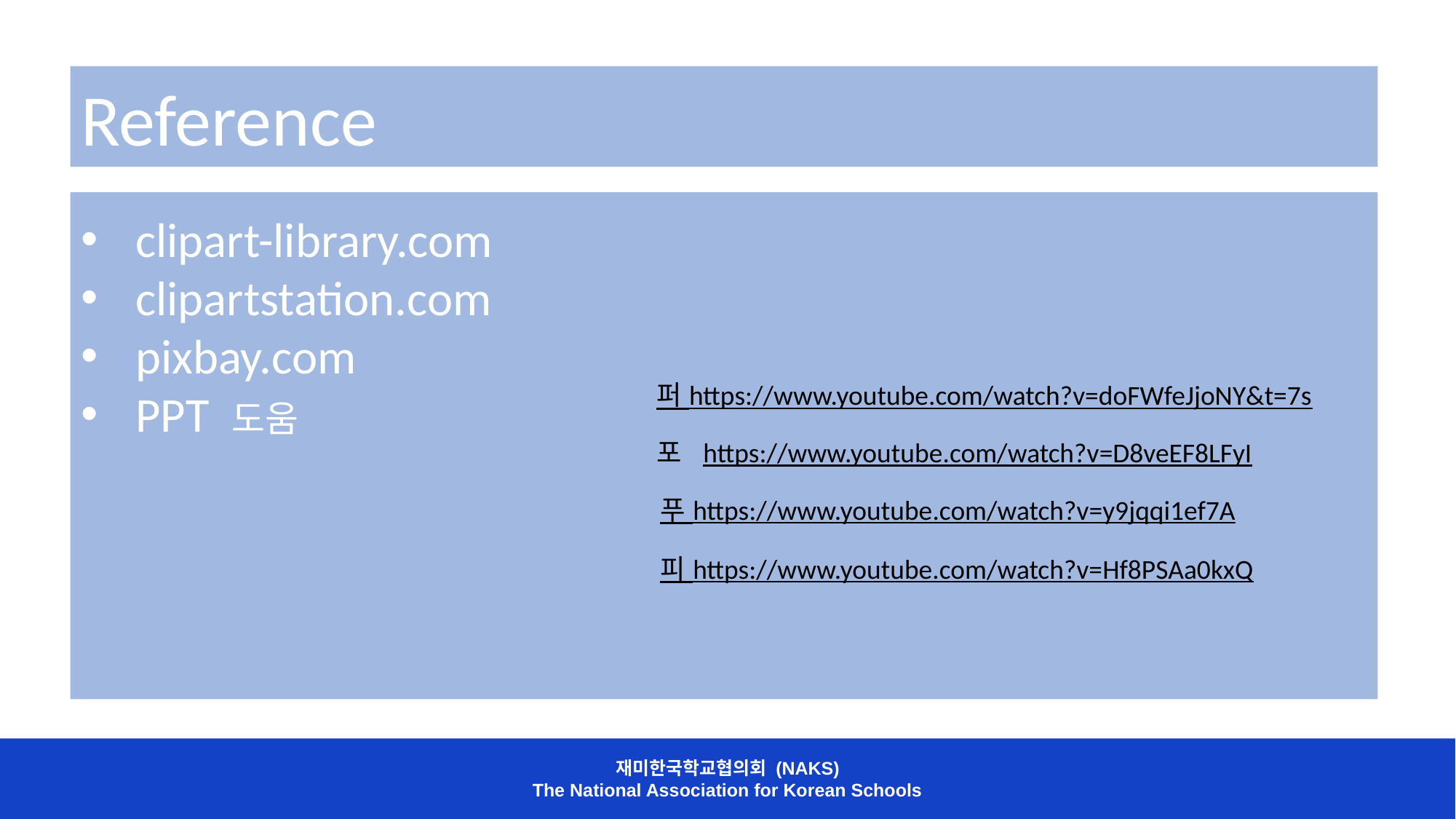

Reference

clipart-library.com
clipartstation.com
pixbay.com
PPT 도움

퍼 https://www.youtube.com/watch?v=doFWfeJjoNY&t=7s
포  https://www.youtube.com/watch?v=D8veEF8LFyI
푸 https://www.youtube.com/watch?v=y9jqqi1ef7A
피 https://www.youtube.com/watch?v=Hf8PSAa0kxQ
재미한국학교협의회 (NAKS)
The National Association for Korean Schools